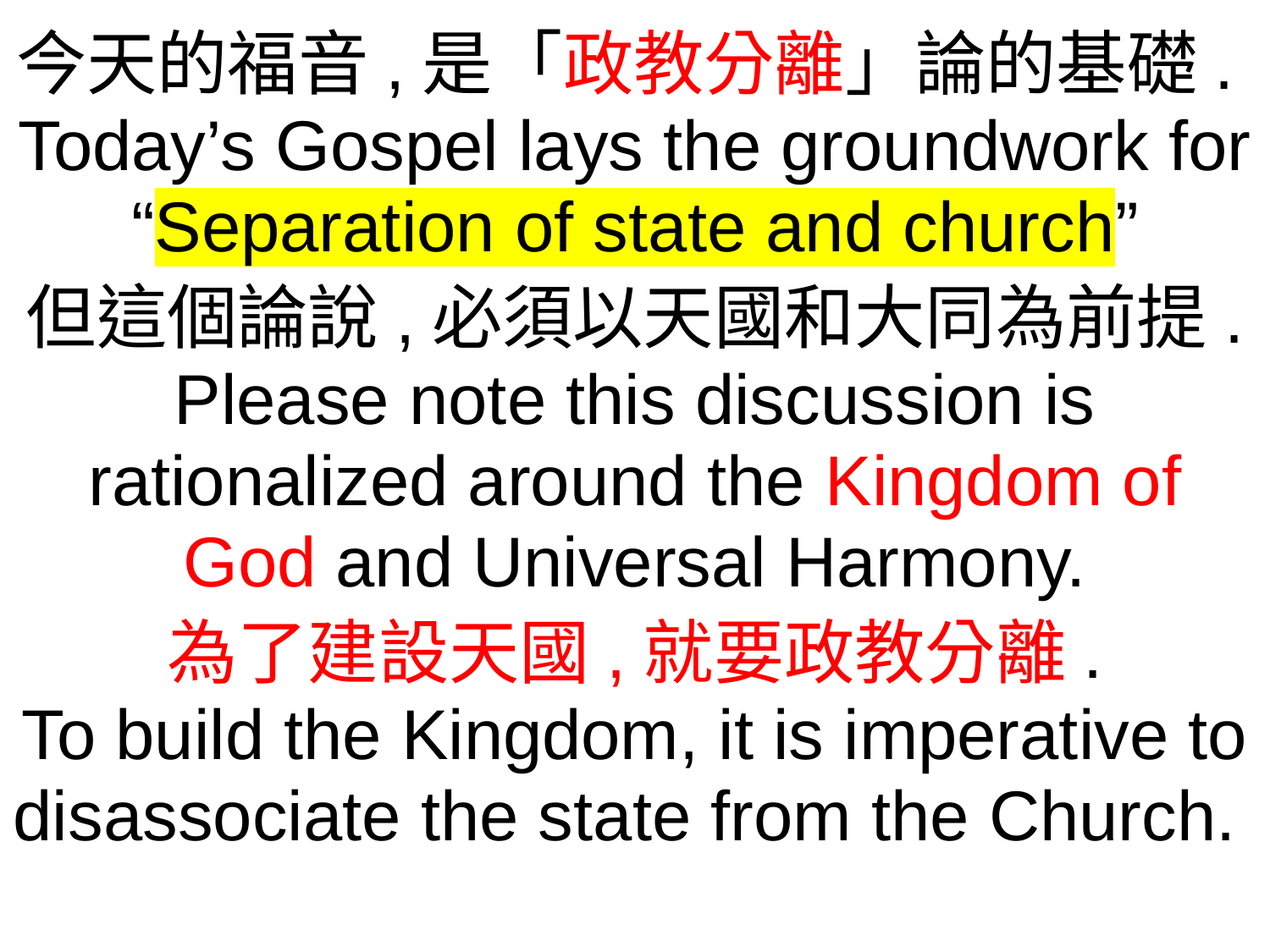

今天的福音,是「政教分離」論的基礎.
Today’s Gospel lays the groundwork for “Separation of state and church”
但這個論說,必須以天國和大同為前提.
Please note this discussion is rationalized around the Kingdom of God and Universal Harmony.
為了建設天國,就要政教分離.
To build the Kingdom, it is imperative to disassociate the state from the Church.